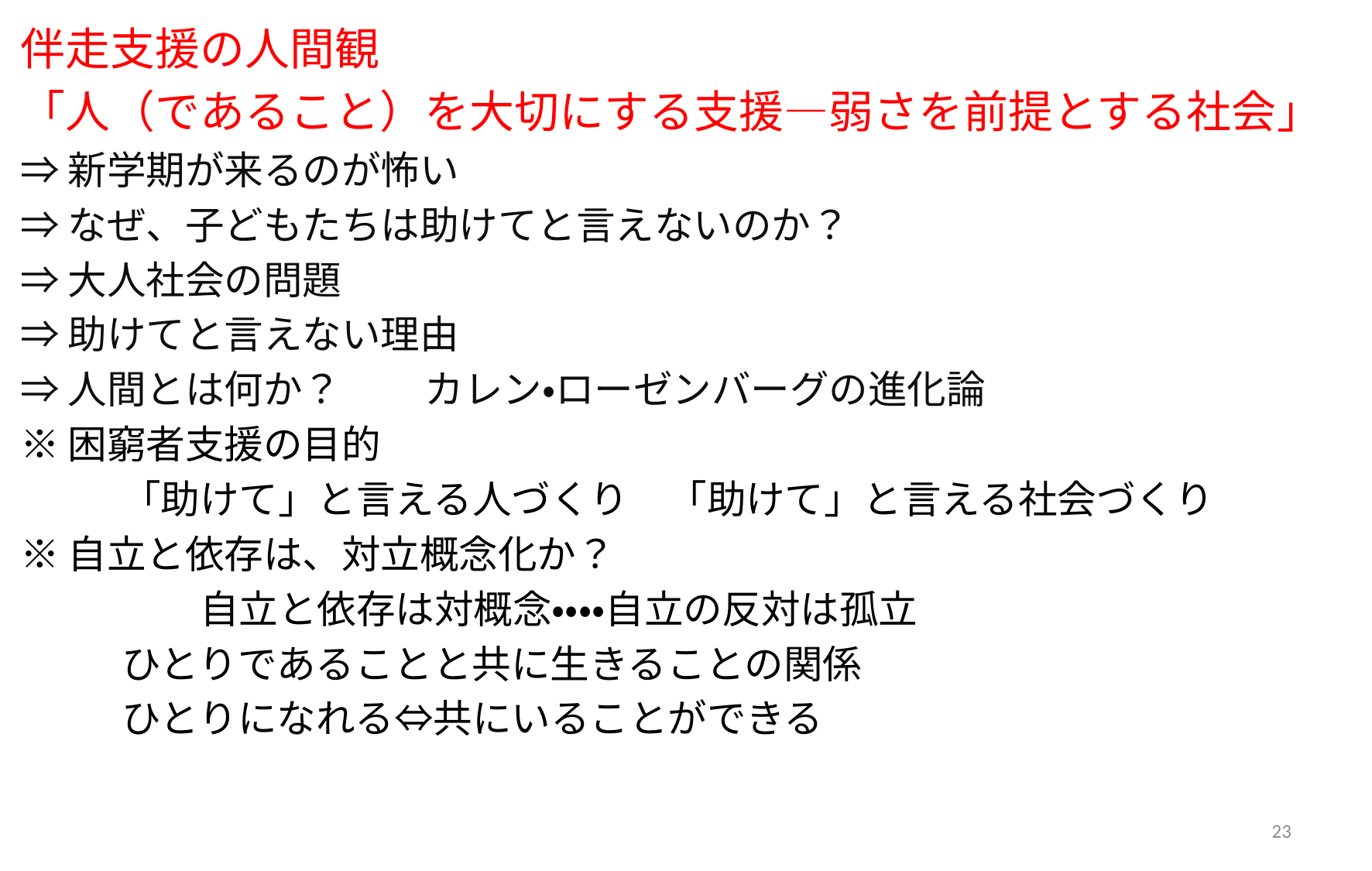

伴走支援の人間観
「人（であること）を大切にする支援―弱さを前提とする社会」
⇒新学期が来るのが怖い
⇒なぜ、子どもたちは助けてと言えないのか？
⇒大人社会の問題
⇒助けてと言えない理由
⇒人間とは何か？	カレン・ローゼンバーグの進化論
※困窮者支援の目的
		「助けて」と言える人づくり　「助けて」と言える社会づくり
※自立と依存は、対立概念化か？
	　　自立と依存は対概念・・・・自立の反対は孤立
			ひとりであることと共に生きることの関係
			ひとりになれる⇔共にいることができる

23